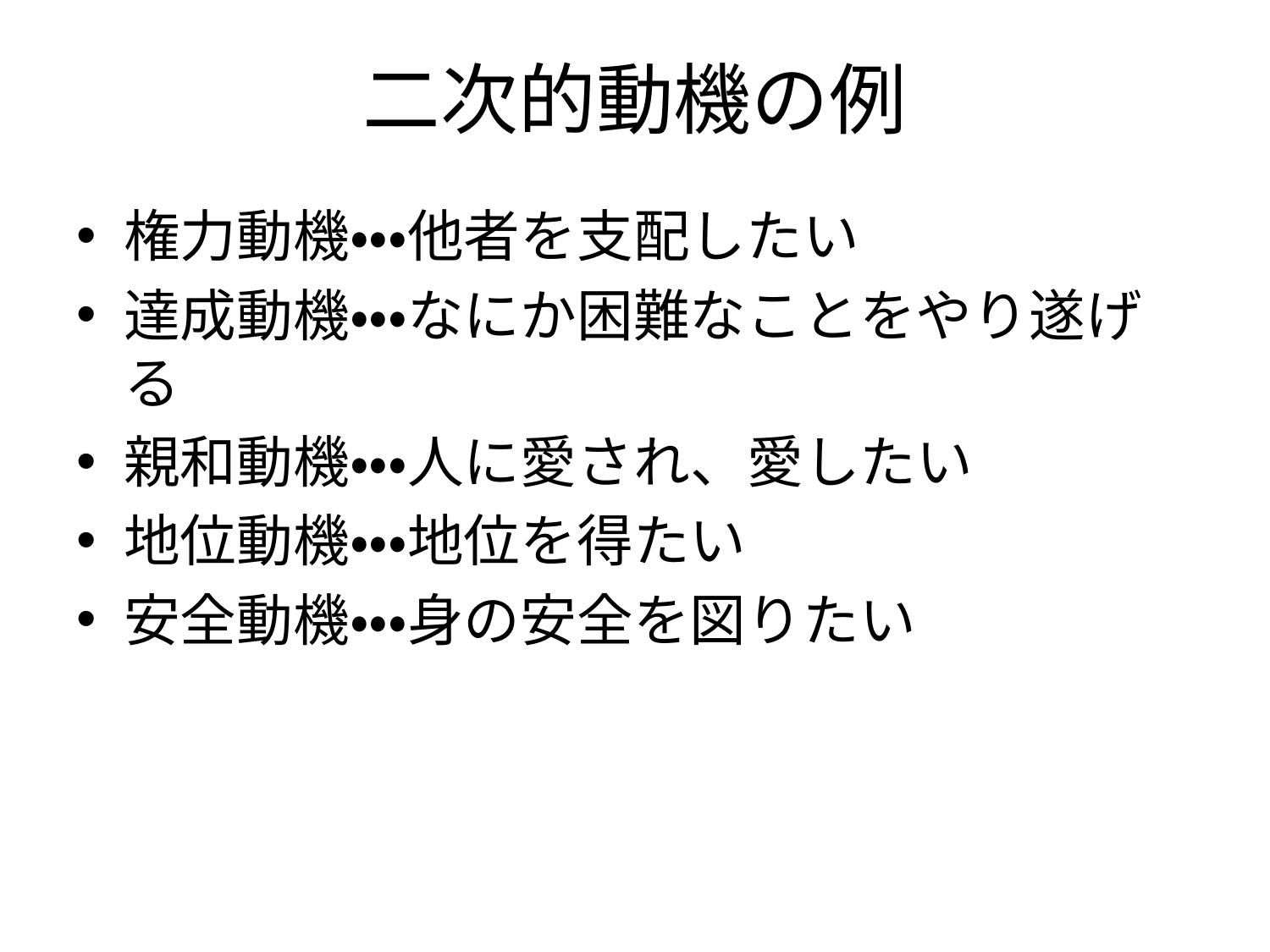

# 二次的動機の例
権力動機・・・他者を支配したい
達成動機・・・なにか困難なことをやり遂げる
親和動機・・・人に愛され、愛したい
地位動機・・・地位を得たい
安全動機・・・身の安全を図りたい